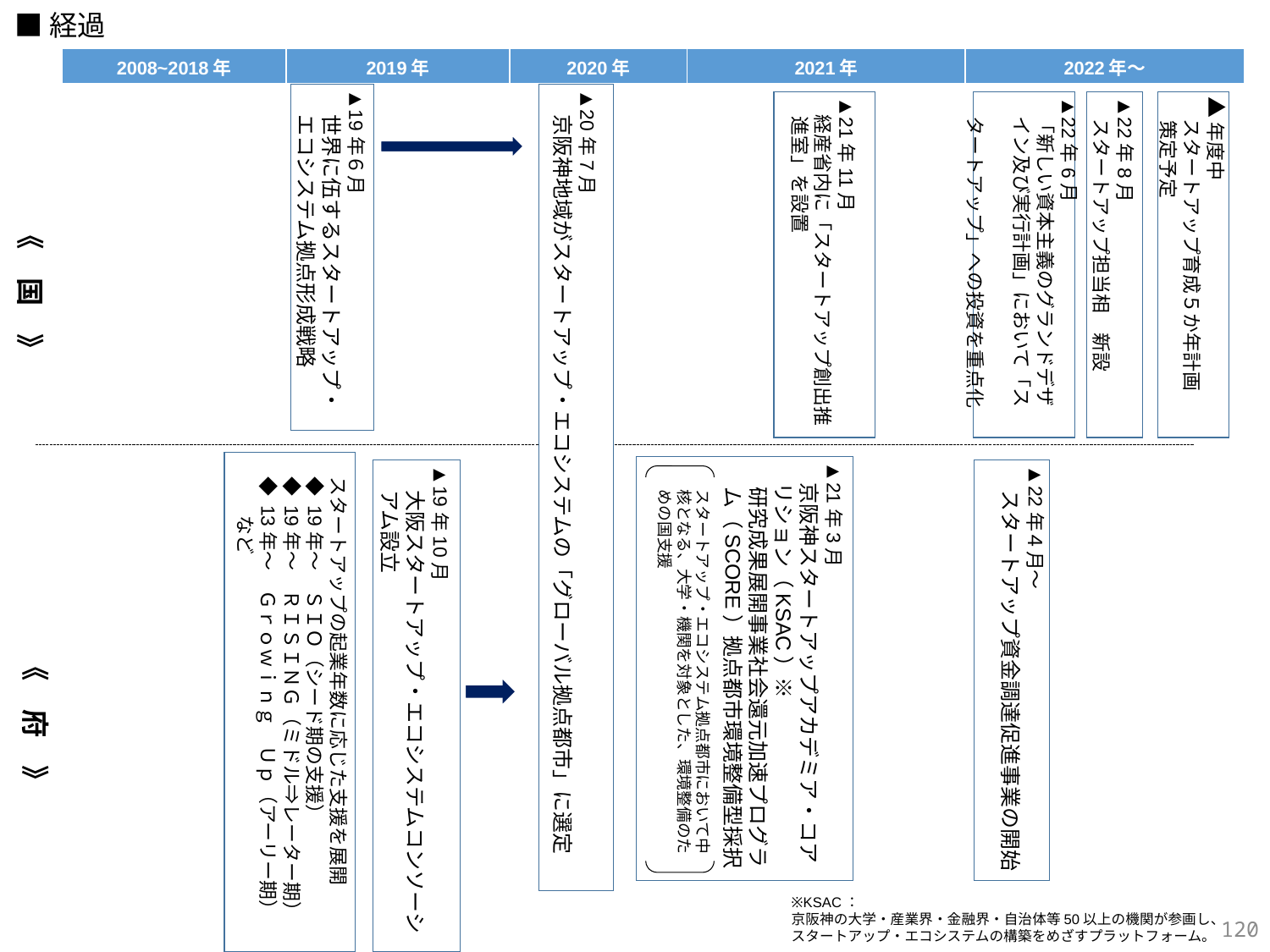

■経過
| 2008~2018年 | 2019年 | 2020年 | 2021年 | 2022年～ |
| --- | --- | --- | --- | --- |
▲19年６月
世界に伍するスタートアップ・エコシステム拠点形成戦略
▲20年7月
京阪神地域がスタートアップ・エコシステムの「グローバル拠点都市」に選定
▲21年11月
   経産省内に「スタートアップ創出推
　進室」を設置
▲年度中
    スタートアップ育成５か年計画
　 策定予定
▲22年8月
    スタートアップ担当相　新設
▲22年6月
   「新しい資本主義のグランドデザ
　イン及び実行計画」において「ス
　タートアップ」への投資を重点化

《　国　》
　スタートアップの起業年数に応じた支援を展開
　◆ 19年～　ＳＩＯ（シード期の支援）
　◆ 19年～　ＲＩＳＩＮＧ（ミドル⇒レーター期）
　◆ 13年～　Ｇｒｏｗｉｎｇ　Ｕｐ（アーリー期）
　　　など
▲21年3月
　京阪神スタートアップアカデミア・コア
　リション（KSAC）※
研究成果展開事業社会還元加速プログラム（SCORE）拠点都市環境整備型採択
▲22年４月～
スタートアップ資金調達促進事業の開始
▲19年10月
大阪スタートアップ・エコシステムコンソーシアム設立
スタートアップ・エコシステム拠点都市において中核となる、大学・機関を対象とした、環境整備のための国支援

《　府　》

※KSAC：
京阪神の大学・産業界・金融界・自治体等50以上の機関が参画し、
スタートアップ・エコシステムの構築をめざすプラットフォーム。
120